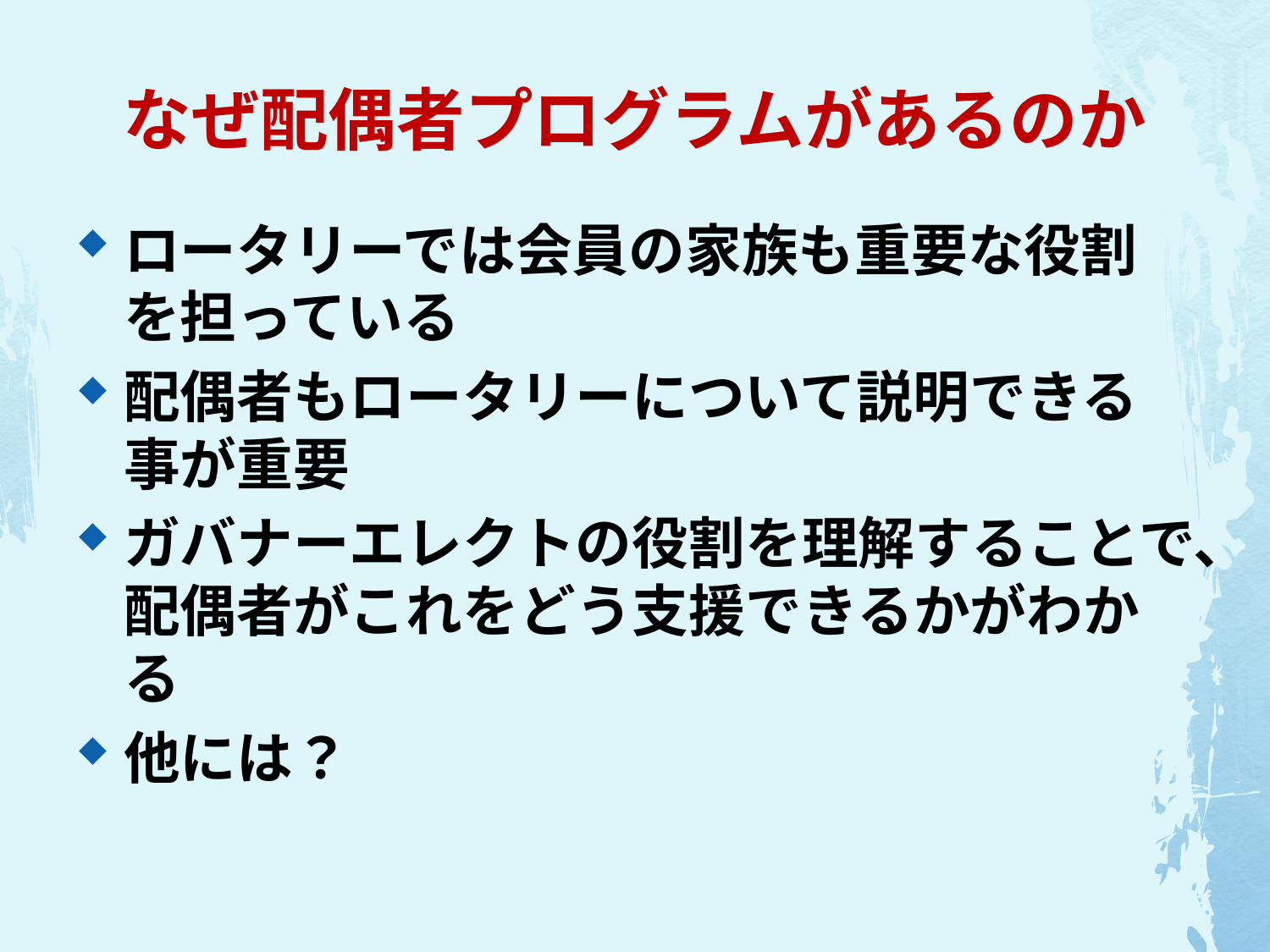

# なぜ配偶者プログラムがあるのか
ロータリーでは会員の家族も重要な役割を担っている
配偶者もロータリーについて説明できる事が重要
ガバナーエレクトの役割を理解することで、配偶者がこれをどう支援できるかがわかる
他には？